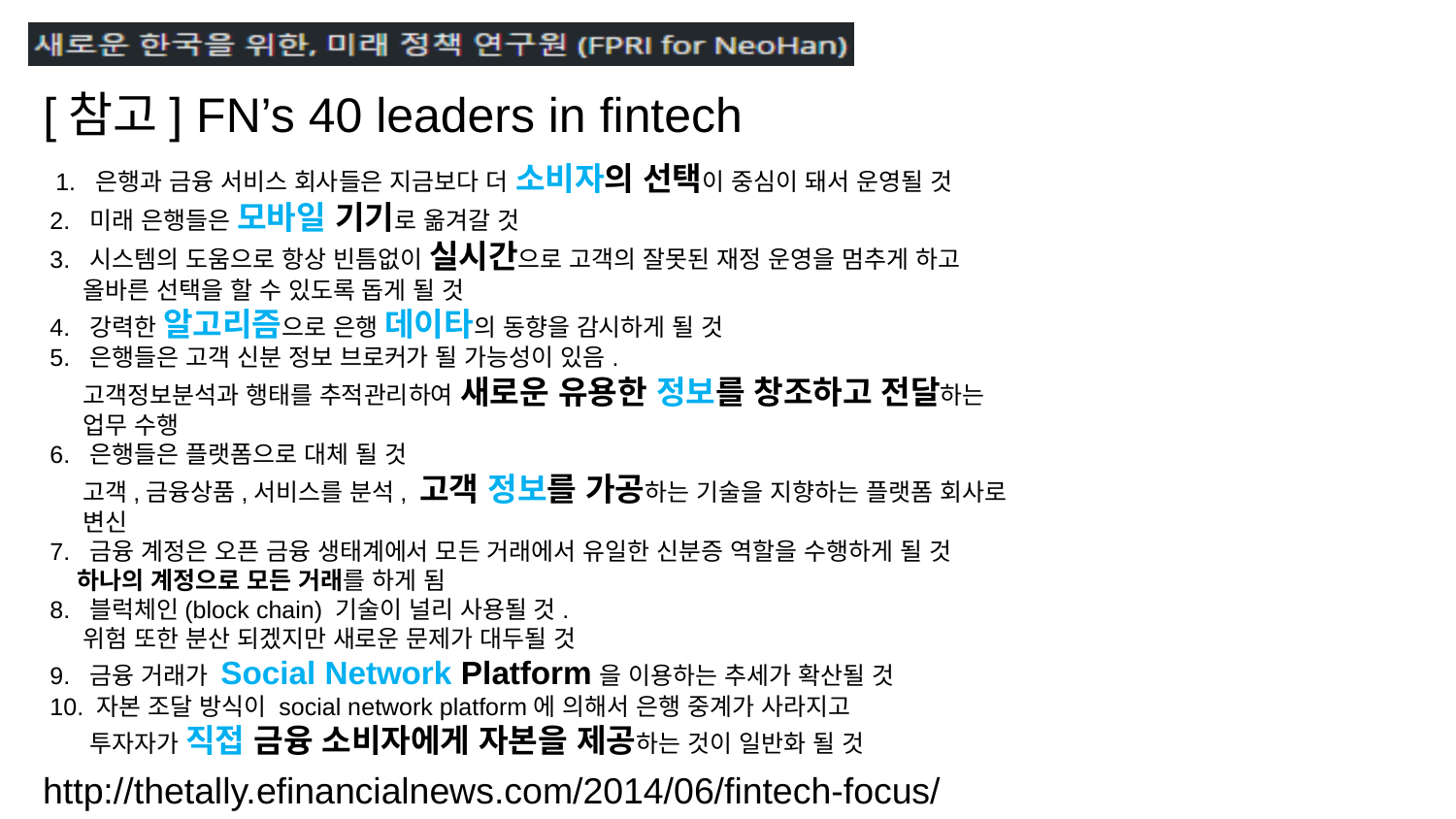

[참고] FN’s 40 leaders in fintech
 1.  은행과 금융 서비스 회사들은 지금보다 더 소비자의 선택이 중심이 돼서 운영될 것
2.  미래 은행들은 모바일 기기로 옮겨갈 것
3.  시스템의 도움으로 항상 빈틈없이 실시간으로 고객의 잘못된 재정 운영을 멈추게 하고
    올바른 선택을 할 수 있도록 돕게 될 것
4.  강력한 알고리즘으로 은행 데이타의 동향을 감시하게 될 것
5.  은행들은 고객 신분 정보 브로커가 될 가능성이 있음.
    고객정보분석과 행태를 추적관리하여 새로운 유용한 정보를 창조하고 전달하는
    업무 수행
6.  은행들은 플랫폼으로 대체 될 것
    고객,금융상품,서비스를 분석, 고객 정보를 가공하는 기술을 지향하는 플랫폼 회사로
    변신
7.  금융 계정은 오픈 금융 생태계에서 모든 거래에서 유일한 신분증 역할을 수행하게 될 것
    하나의 계정으로 모든 거래를 하게 됨
8.  블럭체인(block chain) 기술이 널리 사용될 것.
    위험 또한 분산 되겠지만 새로운 문제가 대두될 것
9.  금융 거래가 Social Network Platform을 이용하는 추세가 확산될 것
10. 자본 조달 방식이 social network platform에 의해서 은행 중계가 사라지고
     투자자가 직접 금융 소비자에게 자본을 제공하는 것이 일반화 될 것
http://thetally.efinancialnews.com/2014/06/fintech-focus/